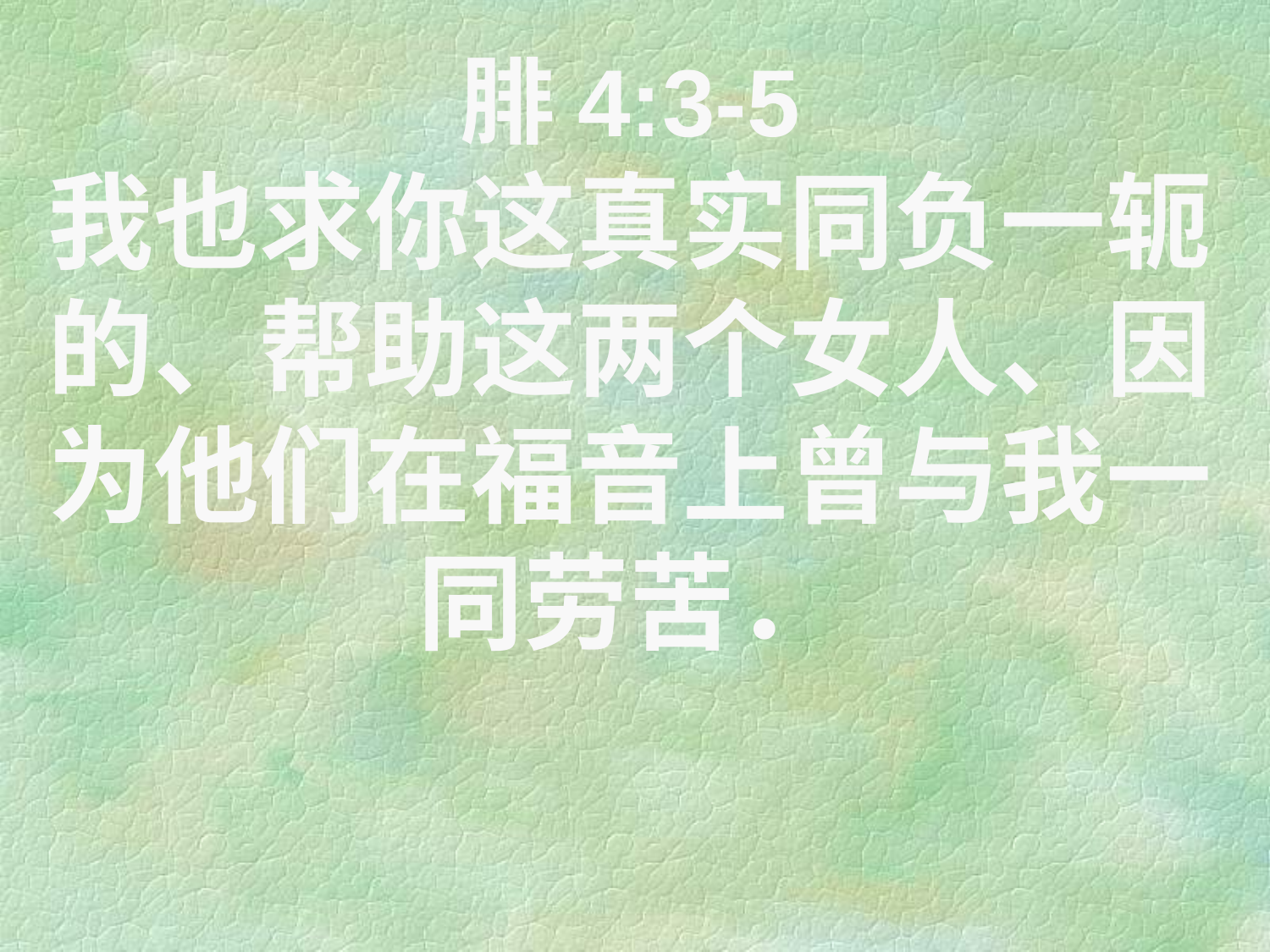

腓4:3-5
我也求你这真实同负一轭的、帮助这两个女人、因为他们在福音上曾与我一同劳苦．